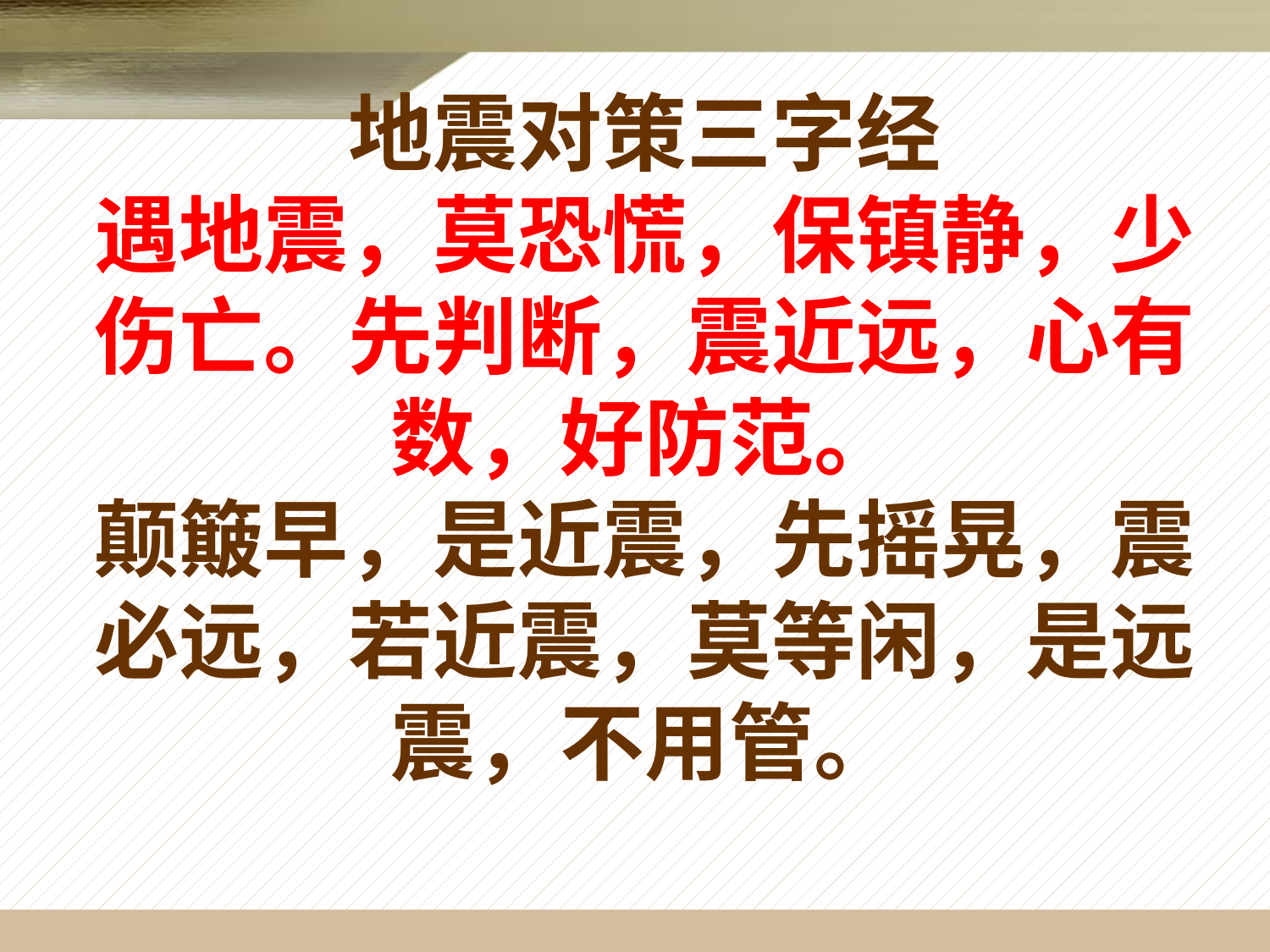

地震对策三字经
遇地震，莫恐慌，保镇静，少伤亡。先判断，震近远，心有数，好防范。
颠簸早，是近震，先摇晃，震必远，若近震，莫等闲，是远震，不用管。